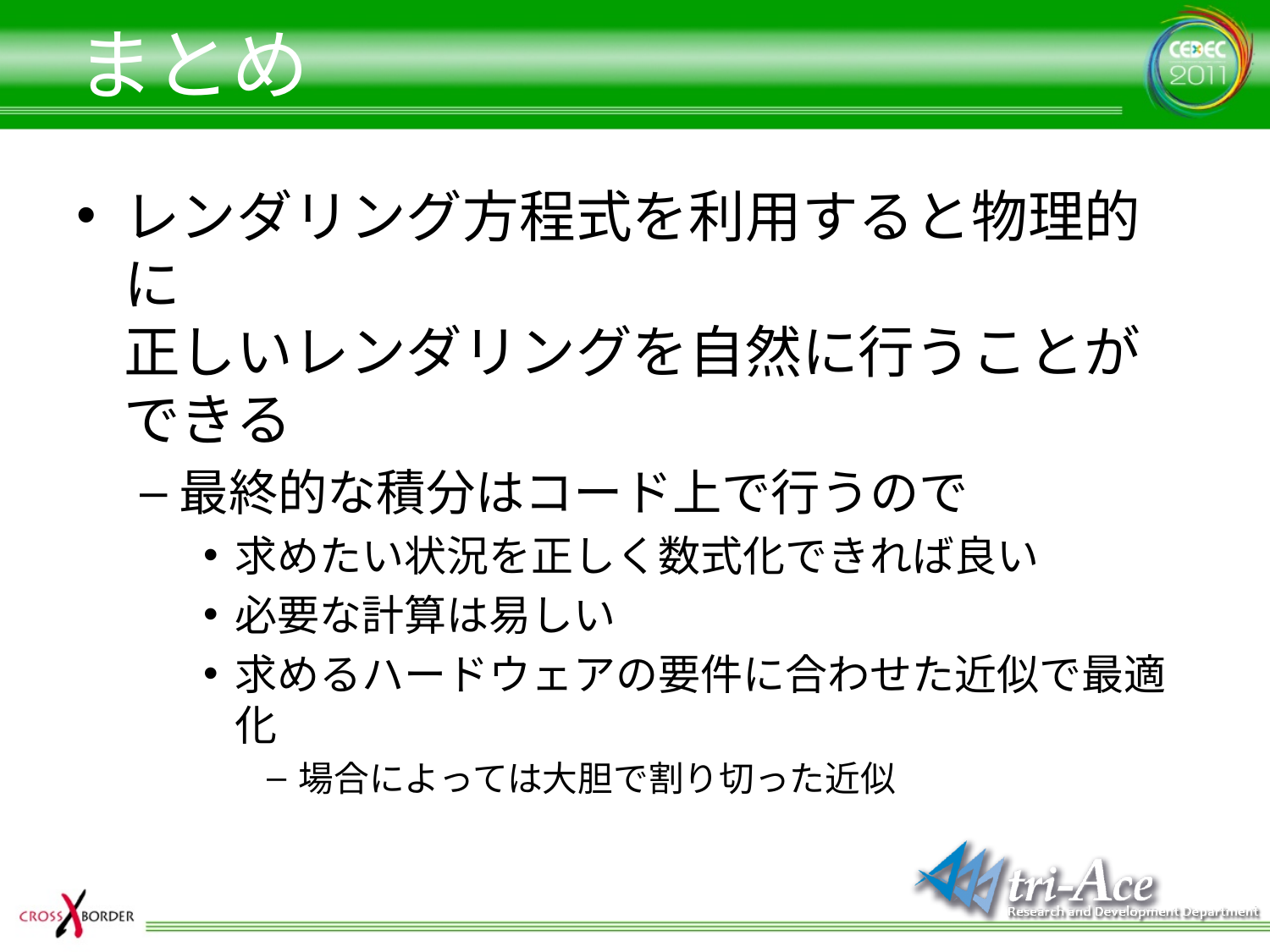

# まとめ
レンダリング方程式を利用すると物理的に
正しいレンダリングを自然に行うことができる
最終的な積分はコード上で行うので
求めたい状況を正しく数式化できれば良い
必要な計算は易しい
求めるハードウェアの要件に合わせた近似で最適化
場合によっては大胆で割り切った近似